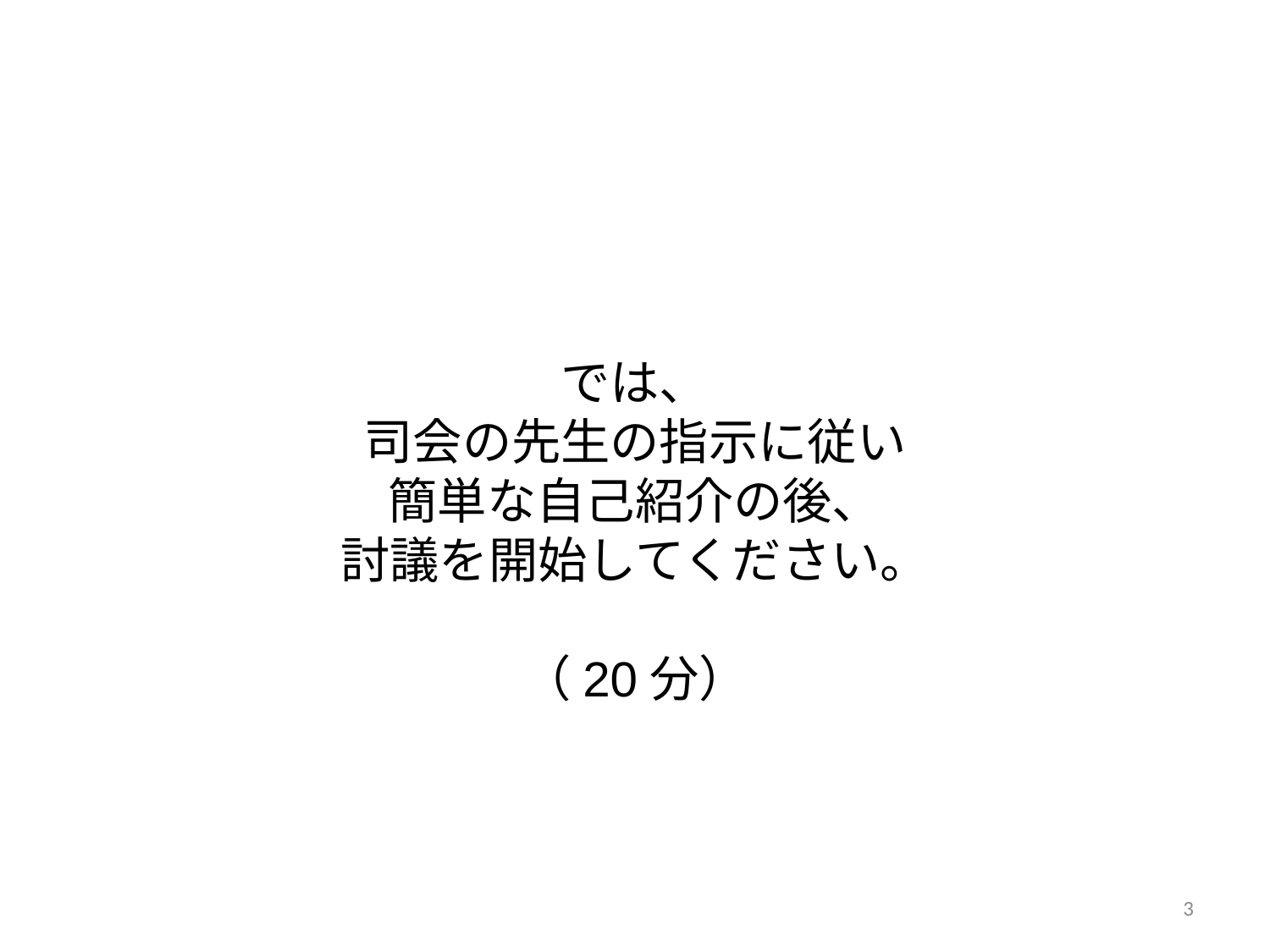

では、
司会の先生の指示に従い
簡単な自己紹介の後、
討議を開始してください。

（20分）

3